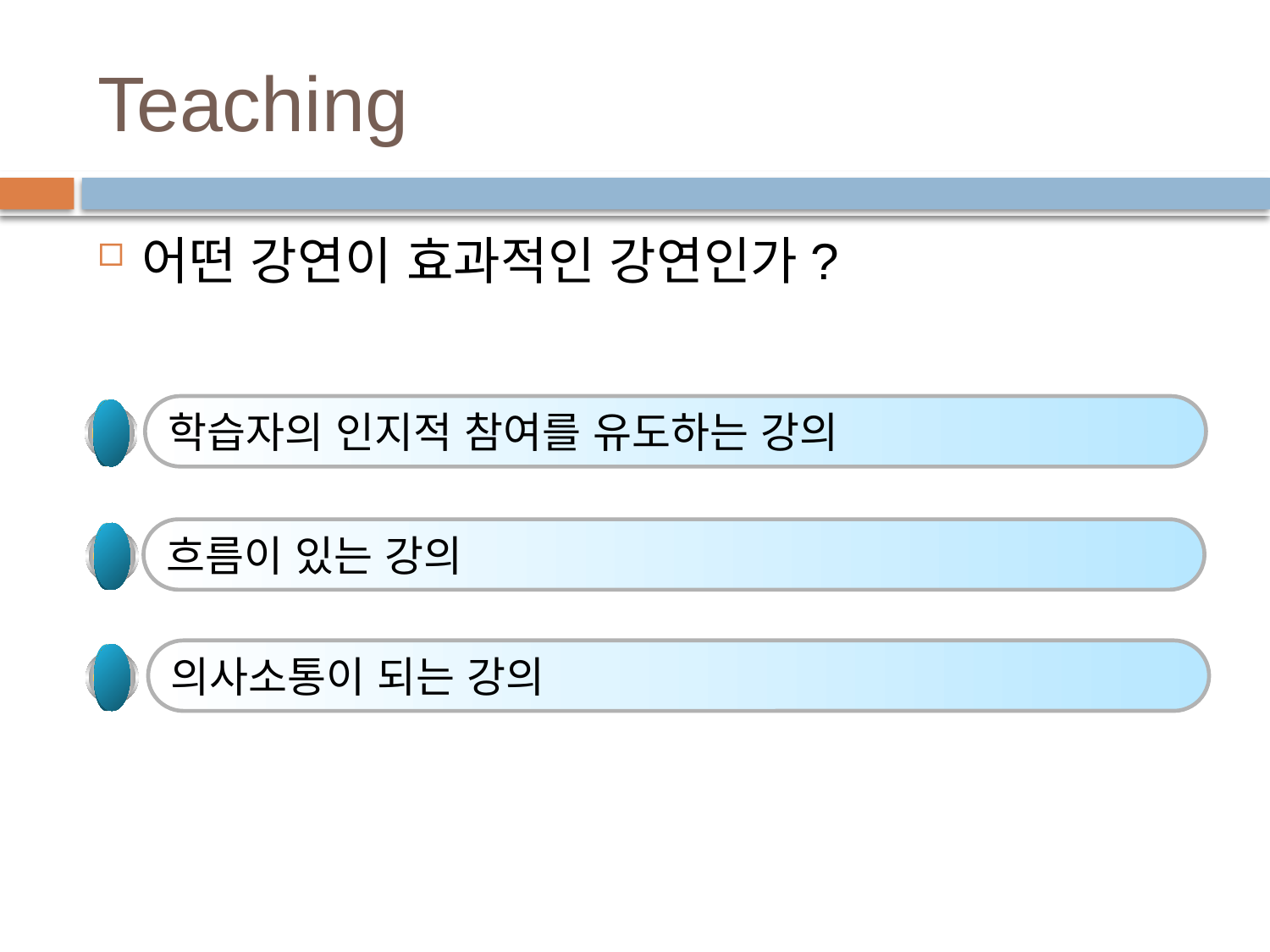

# Teaching
어떤 강연이 효과적인 강연인가?

학습자의 인지적 참여를 유도하는 강의

흐름이 있는 강의

의사소통이 되는 강의